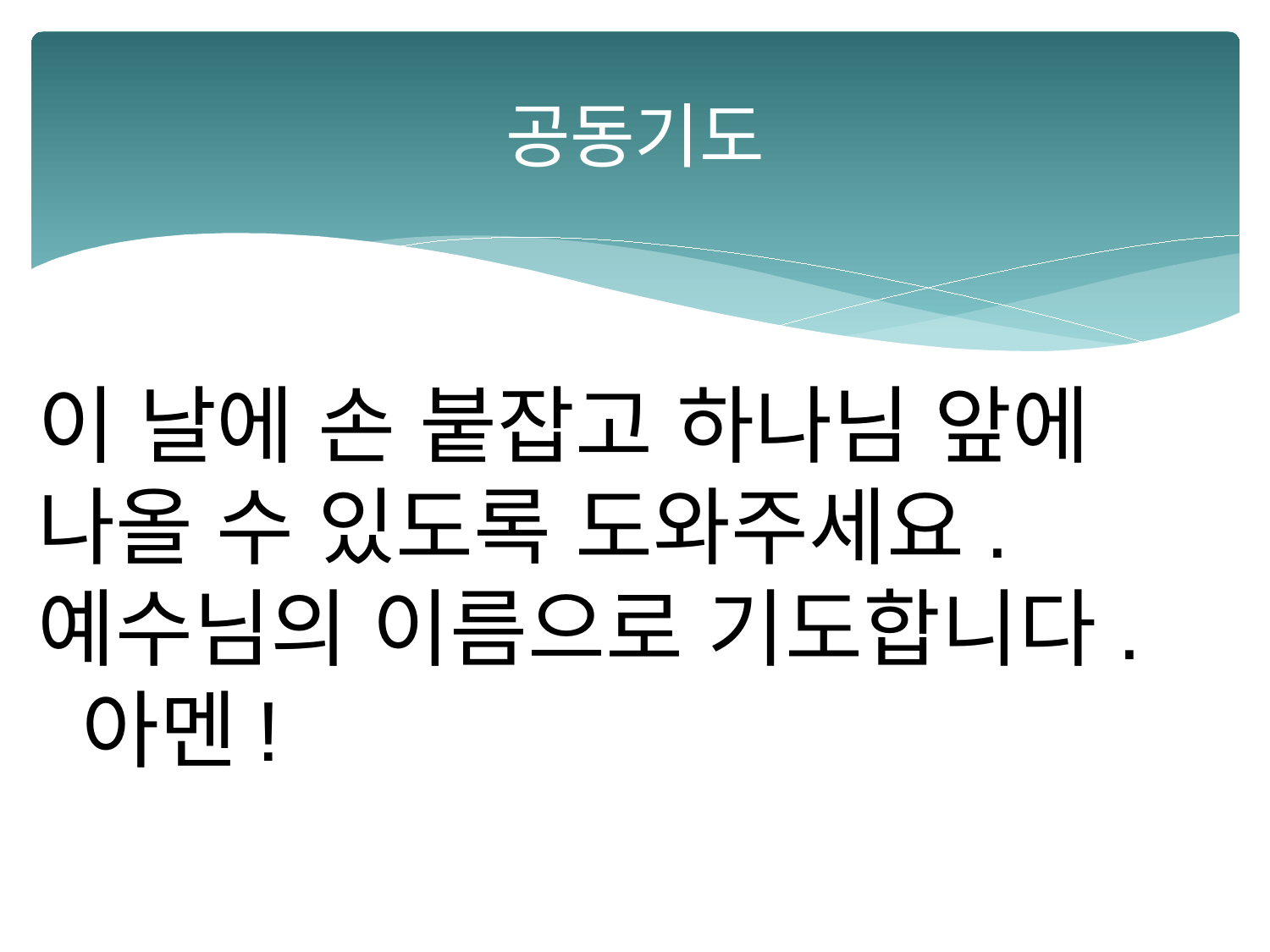

# 공동기도

이 날에 손 붙잡고 하나님 앞에
나올 수 있도록 도와주세요.
예수님의 이름으로 기도합니다.     아멘!